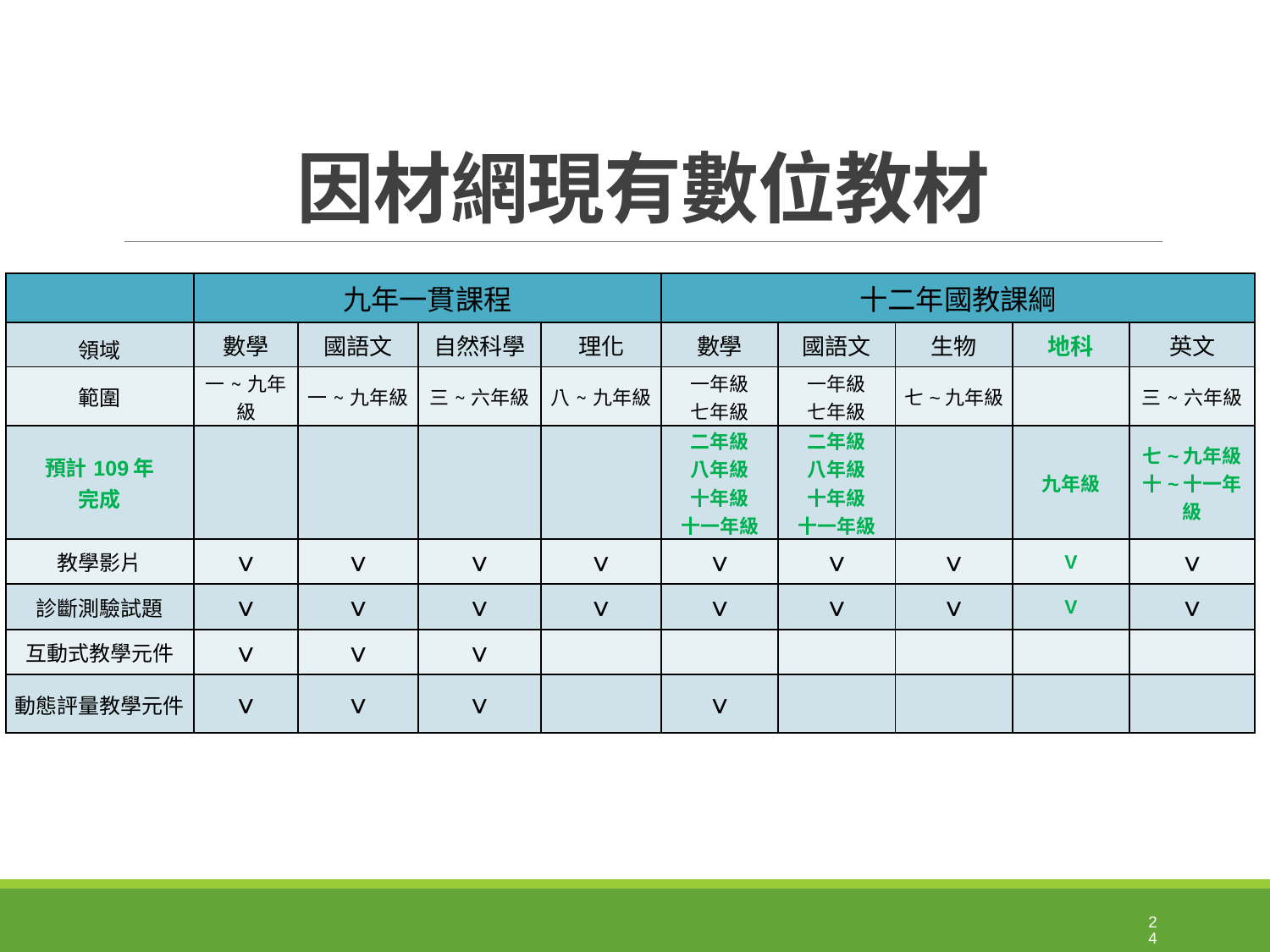

# 因材網現有數位教材
|  | 九年一貫課程 |  |  |  | 十二年國教課綱 |  |  |  |  |
| --- | --- | --- | --- | --- | --- | --- | --- | --- | --- |
| 領域 | 數學 | 國語文 | 自然科學 | 理化 | 數學 | 國語文 | 生物 | 地科 | 英文 |
| 範圍 | 一~九年級 | 一~九年級 | 三~六年級 | 八~九年級 | 一年級 七年級 | 一年級 七年級 | 七~九年級 |  | 三~六年級 |
| 預計109年 完成 |  |  |  |  | 二年級 八年級 十年級 十一年級 | 二年級 八年級 十年級 十一年級 |  | 九年級 | 七~九年級 十~十一年級 |
| 教學影片 | ˅ | ˅ | ˅ | ˅ | ˅ | ˅ | ˅ | V | ˅ |
| 診斷測驗試題 | ˅ | ˅ | ˅ | ˅ | ˅ | ˅ | ˅ | V | ˅ |
| 互動式教學元件 | ˅ | ˅ | ˅ |  |  |  |  |  |  |
| 動態評量教學元件 | ˅ | ˅ | ˅ |  | ˅ |  |  |  |  |
24